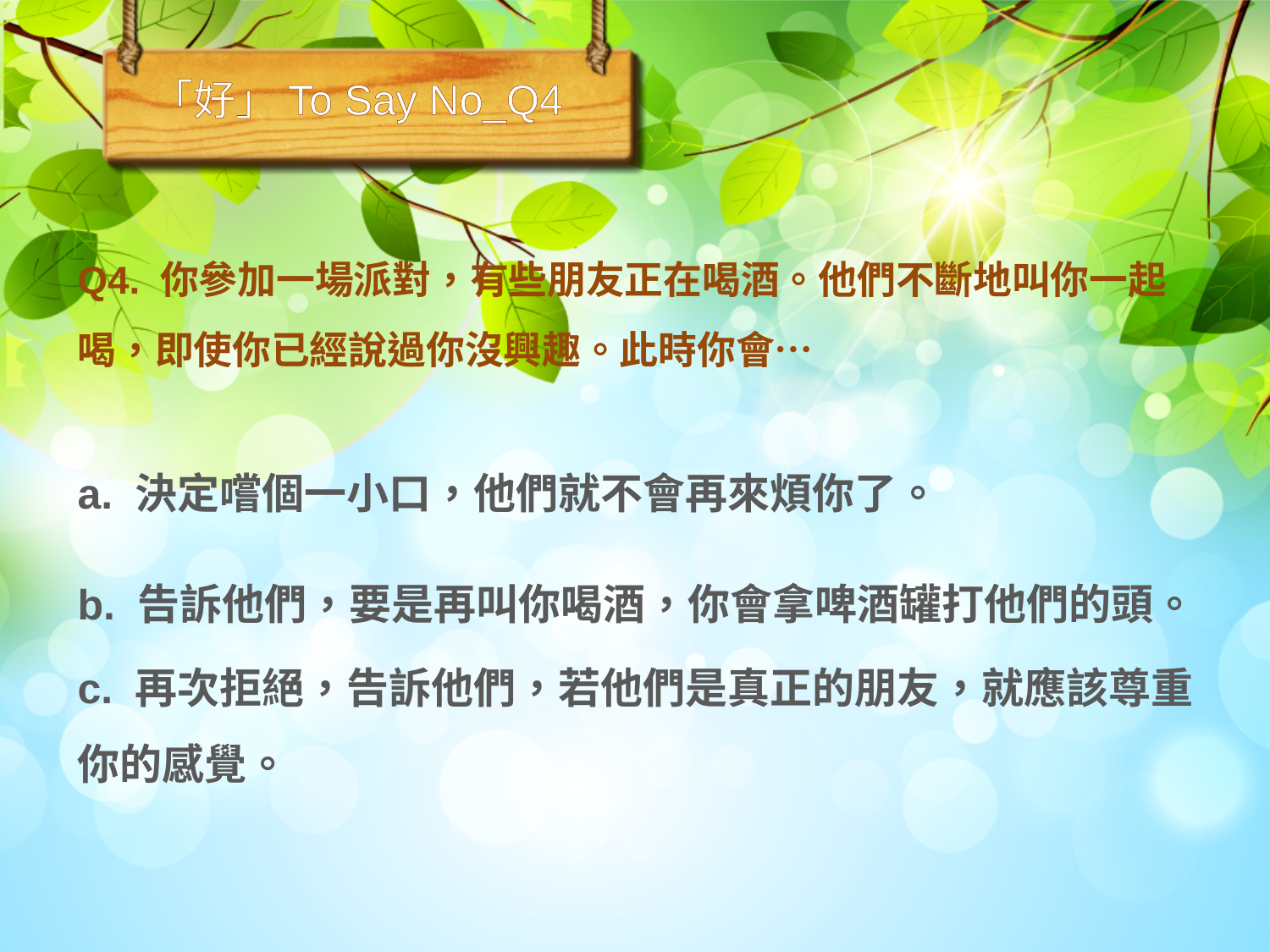

「好」To Say No_Q4
Q4. 你參加一場派對，有些朋友正在喝酒。他們不斷地叫你一起喝，即使你已經說過你沒興趣。此時你會…

a. 決定嚐個一小口，他們就不會再來煩你了。
b. 告訴他們，要是再叫你喝酒，你會拿啤酒罐打他們的頭。
c. 再次拒絕，告訴他們，若他們是真正的朋友，就應該尊重你的感覺。